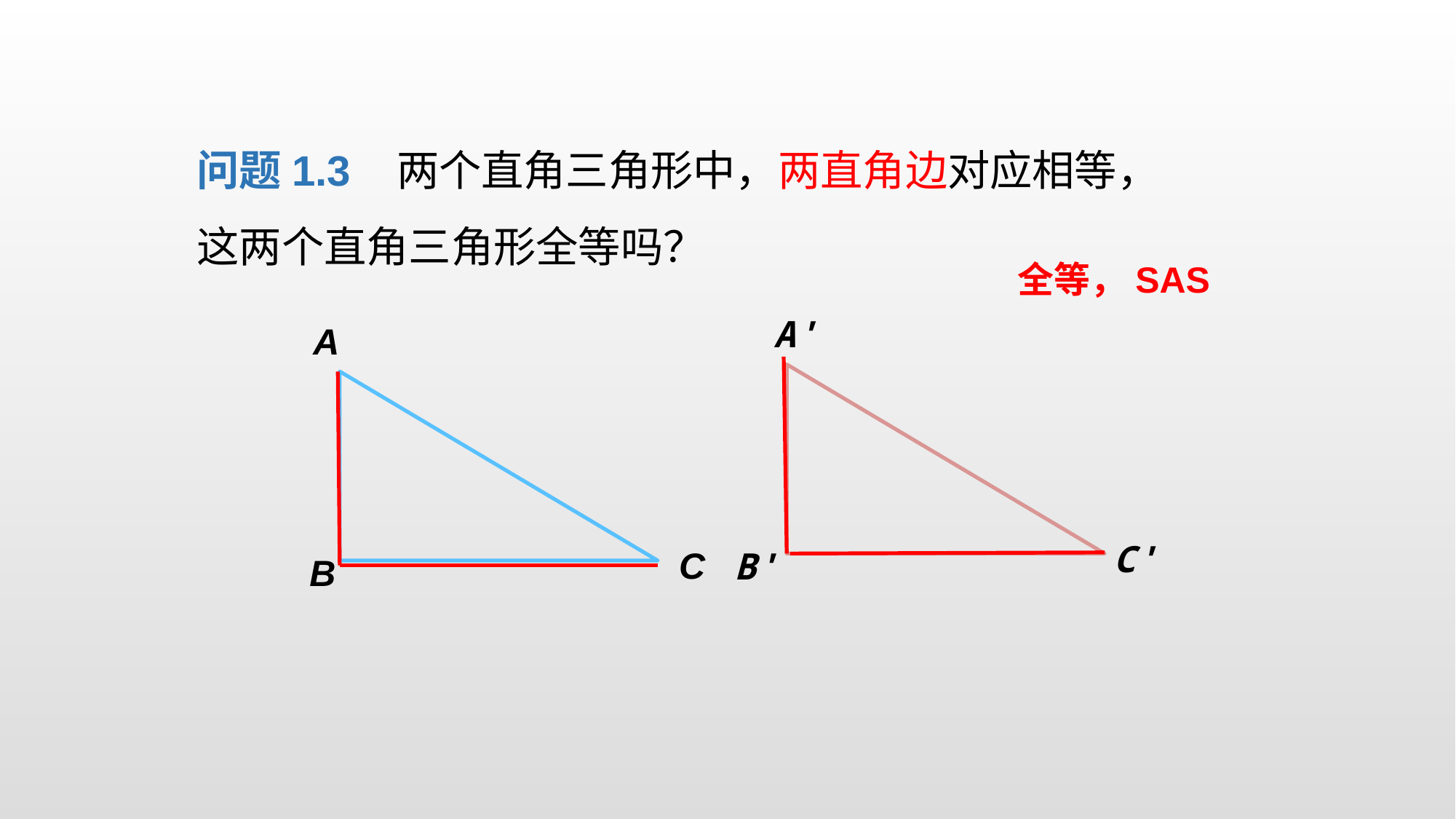

问题1.3   两个直角三角形中，两直角边对应相等，这两个直角三角形全等吗？
全等，SAS
A'

C'
B'
A

C
B